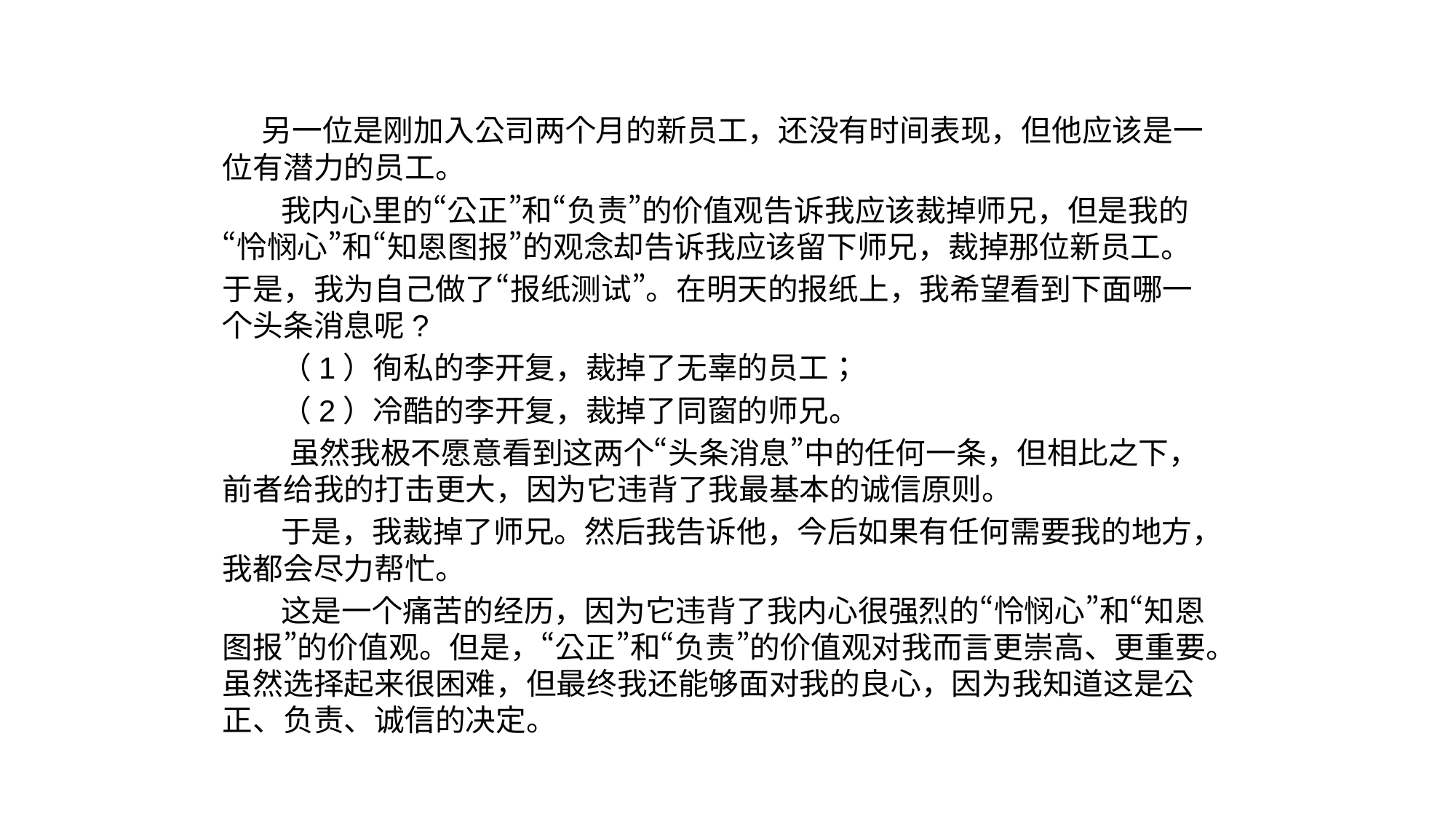

另一位是刚加入公司两个月的新员工，还没有时间表现，但他应该是一位有潜力的员工。
      我内心里的“公正”和“负责”的价值观告诉我应该裁掉师兄，但是我的“怜悯心”和“知恩图报”的观念却告诉我应该留下师兄，裁掉那位新员工。
于是，我为自己做了“报纸测试”。在明天的报纸上，我希望看到下面哪一个头条消息呢?
      （1）徇私的李开复，裁掉了无辜的员工；
      （2）冷酷的李开复，裁掉了同窗的师兄。
       虽然我极不愿意看到这两个“头条消息”中的任何一条，但相比之下，前者给我的打击更大，因为它违背了我最基本的诚信原则。
      于是，我裁掉了师兄。然后我告诉他，今后如果有任何需要我的地方，我都会尽力帮忙。
      这是一个痛苦的经历，因为它违背了我内心很强烈的“怜悯心”和“知恩图报”的价值观。但是，“公正”和“负责”的价值观对我而言更崇高、更重要。虽然选择起来很困难，但最终我还能够面对我的良心，因为我知道这是公正、负责、诚信的决定。